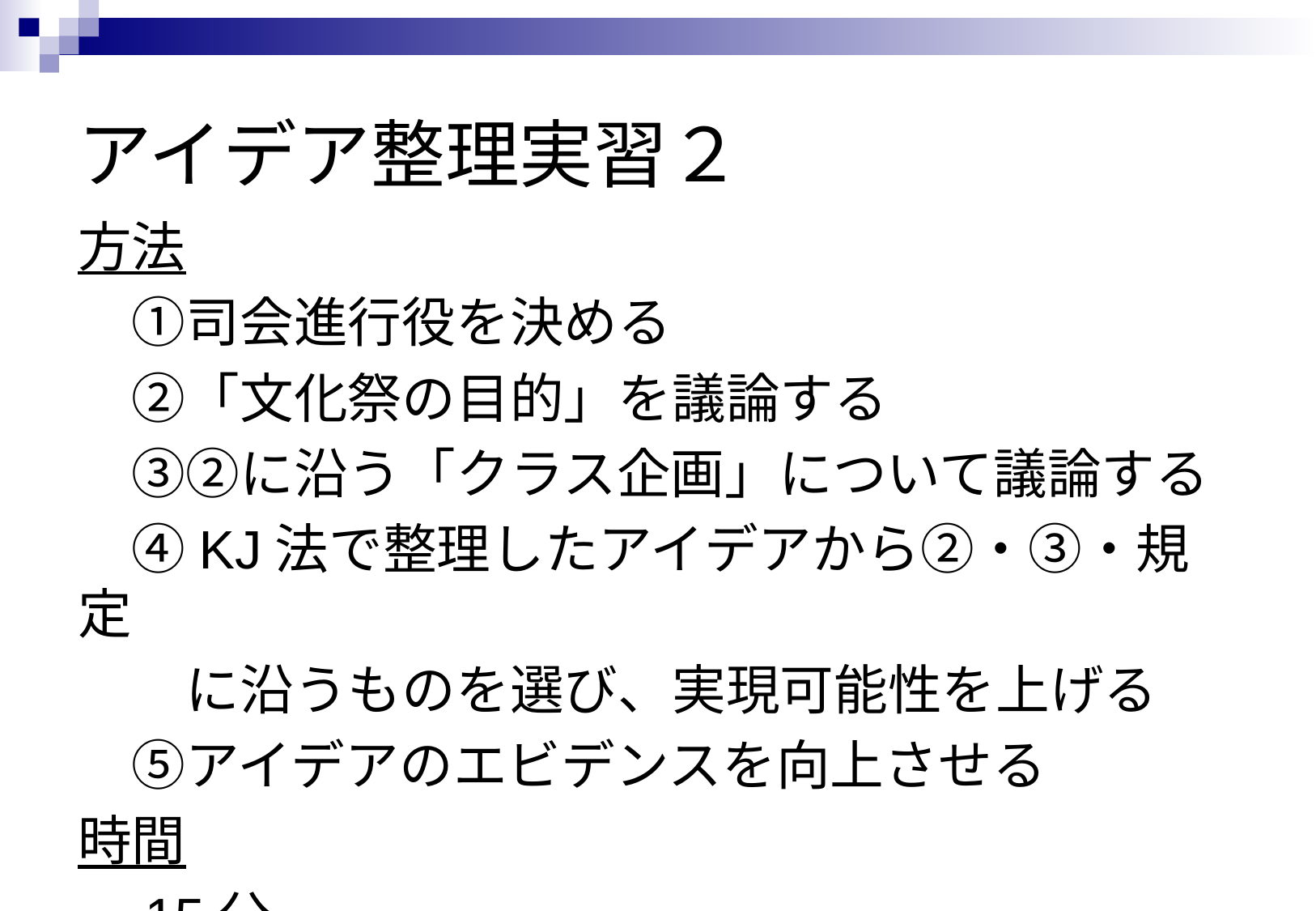

# アイデア整理実習２
方法
　①司会進行役を決める
　②「文化祭の目的」を議論する
　③②に沿う「クラス企画」について議論する
　④KJ法で整理したアイデアから②・③・規定
　　に沿うものを選び、実現可能性を上げる
　⑤アイデアのエビデンスを向上させる
時間
　15分